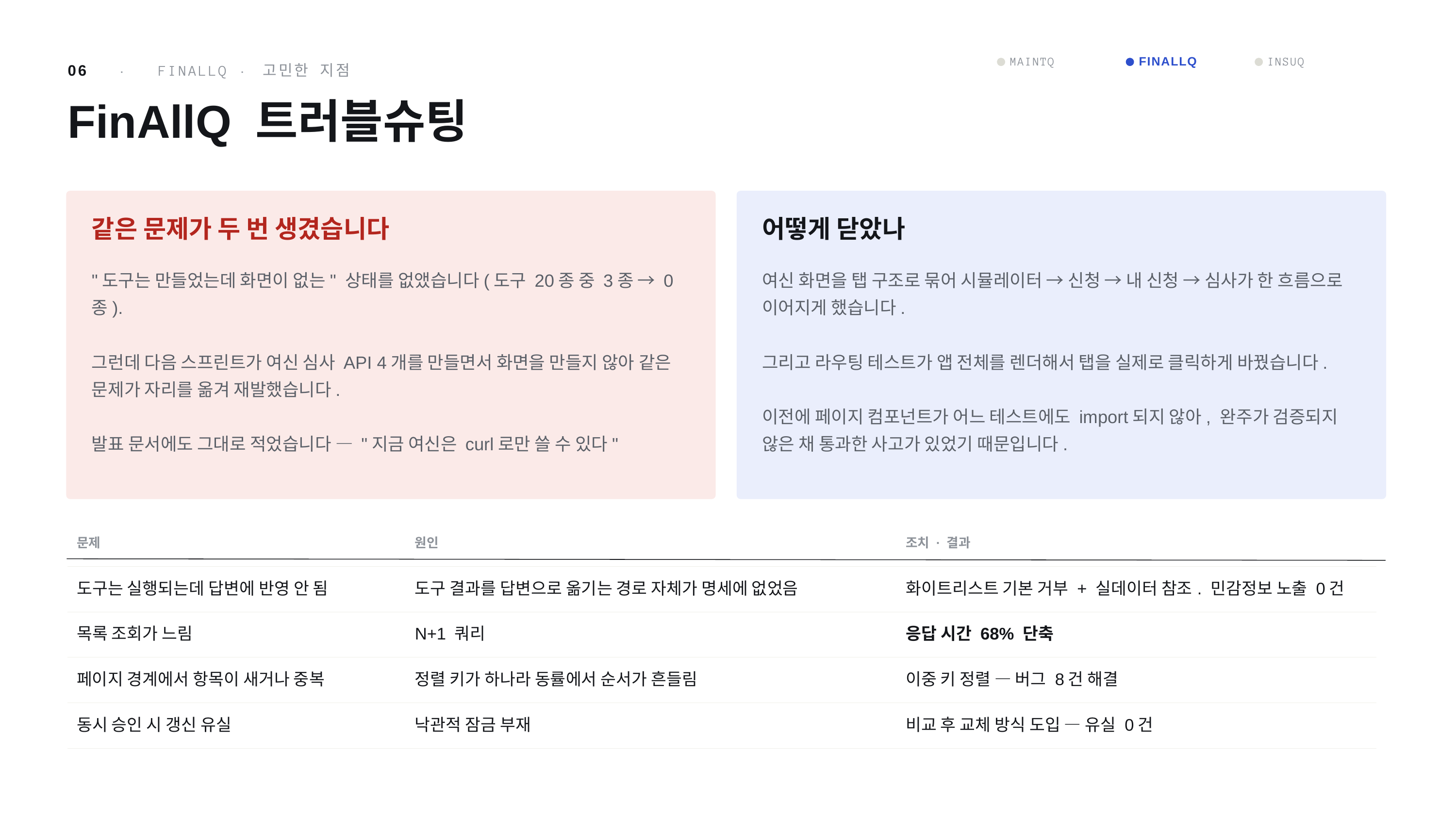

MAINTQ

FINALLQ

INSUQ

06   ·   FINALLQ · 고민한 지점

FinAllQ 트러블슈팅

같은 문제가 두 번 생겼습니다
어떻게 닫았나
"도구는 만들었는데 화면이 없는" 상태를 없앴습니다(도구 20종 중 3종 → 0종).

그런데 다음 스프린트가 여신 심사 API 4개를 만들면서 화면을 만들지 않아 같은 문제가 자리를 옮겨 재발했습니다.

발표 문서에도 그대로 적었습니다 — "지금 여신은 curl로만 쓸 수 있다"
여신 화면을 탭 구조로 묶어 시뮬레이터 → 신청 → 내 신청 → 심사가 한 흐름으로 이어지게 했습니다.

그리고 라우팅 테스트가 앱 전체를 렌더해서 탭을 실제로 클릭하게 바꿨습니다.

이전에 페이지 컴포넌트가 어느 테스트에도 import되지 않아, 완주가 검증되지 않은 채 통과한 사고가 있었기 때문입니다.
| 문제 | 원인 | 조치 · 결과 |
| --- | --- | --- |
| 도구는 실행되는데 답변에 반영 안 됨 | 도구 결과를 답변으로 옮기는 경로 자체가 명세에 없었음 | 화이트리스트 기본 거부 + 실데이터 참조. 민감정보 노출 0건 |
| 목록 조회가 느림 | N+1 쿼리 | 응답 시간 68% 단축 |
| 페이지 경계에서 항목이 새거나 중복 | 정렬 키가 하나라 동률에서 순서가 흔들림 | 이중 키 정렬 — 버그 8건 해결 |
| 동시 승인 시 갱신 유실 | 낙관적 잠금 부재 | 비교 후 교체 방식 도입 — 유실 0건 |